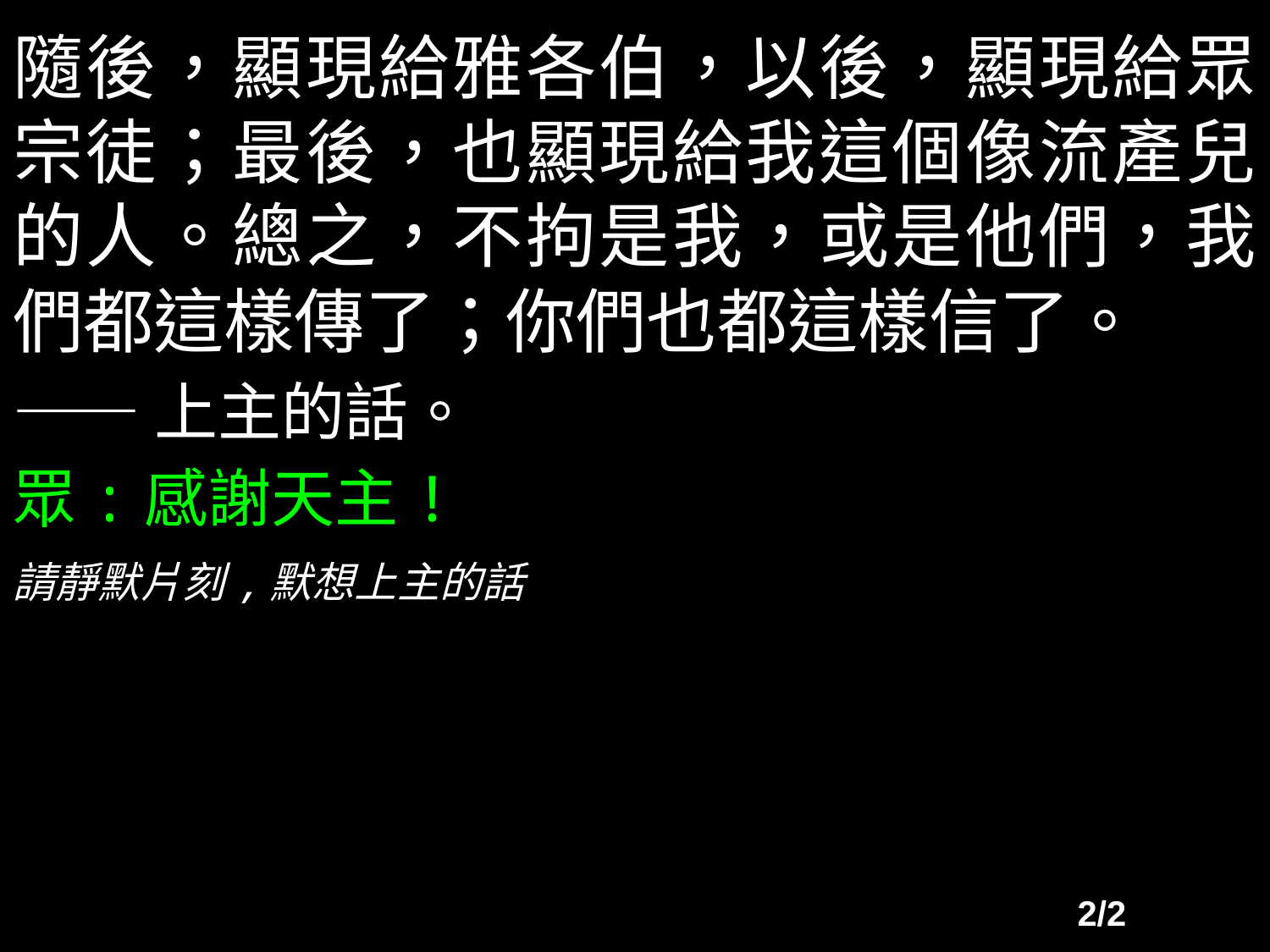

隨後，顯現給雅各伯，以後，顯現給眾宗徒；最後，也顯現給我這個像流產兒的人。總之，不拘是我，或是他們，我們都這樣傳了；你們也都這樣信了。
——上主的話。
眾:感謝天主!
請靜默片刻,默想上主的話

2/2